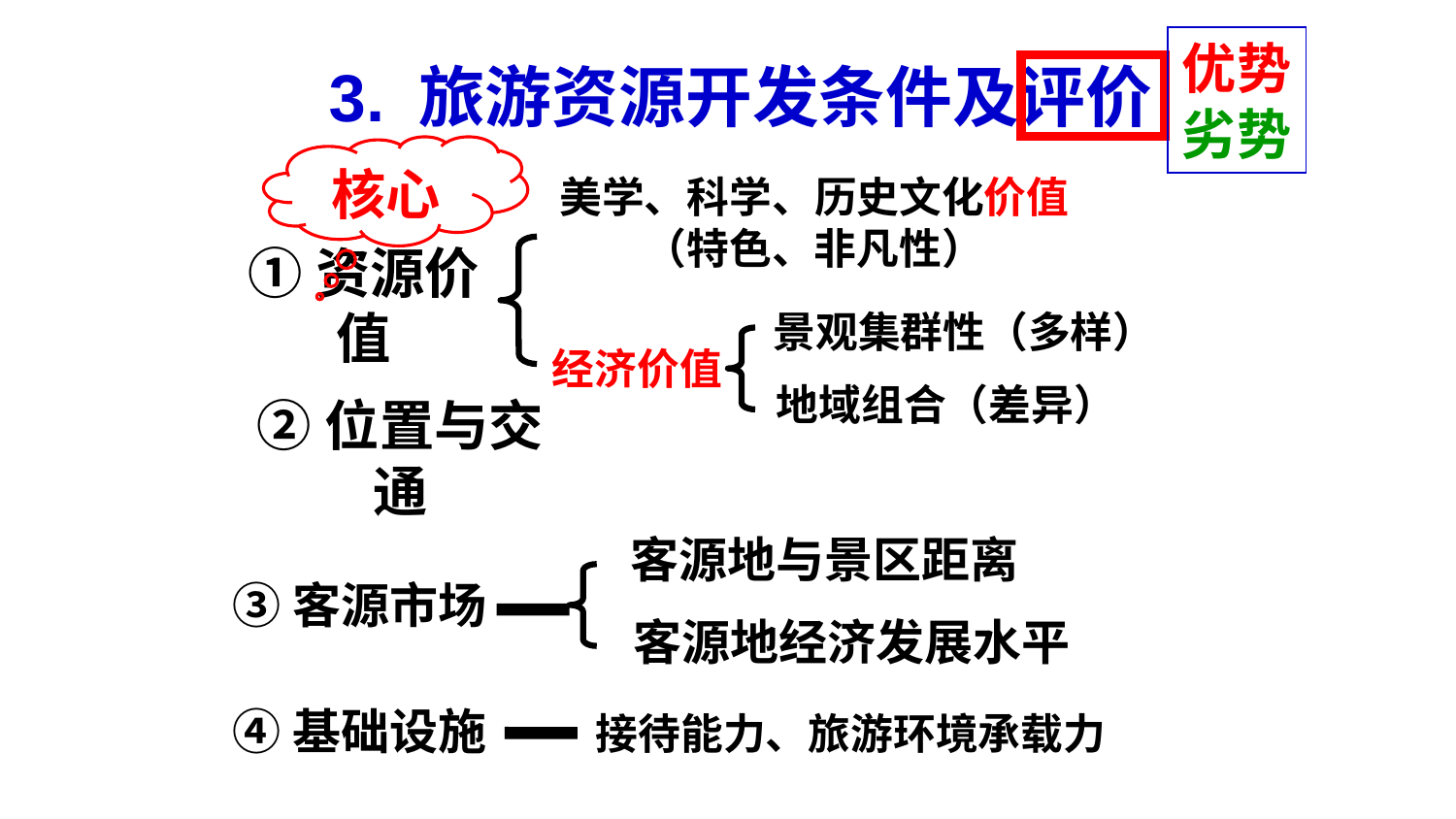

优势
劣势
3. 旅游资源开发条件及评价

核心
美学、科学、历史文化价值
（特色、非凡性）

①资源价值
景观集群性（多样）

经济价值
地域组合（差异）
②位置与交通
客源地与景区距离

③客源市场
客源地经济发展水平

④基础设施
接待能力、旅游环境承载力